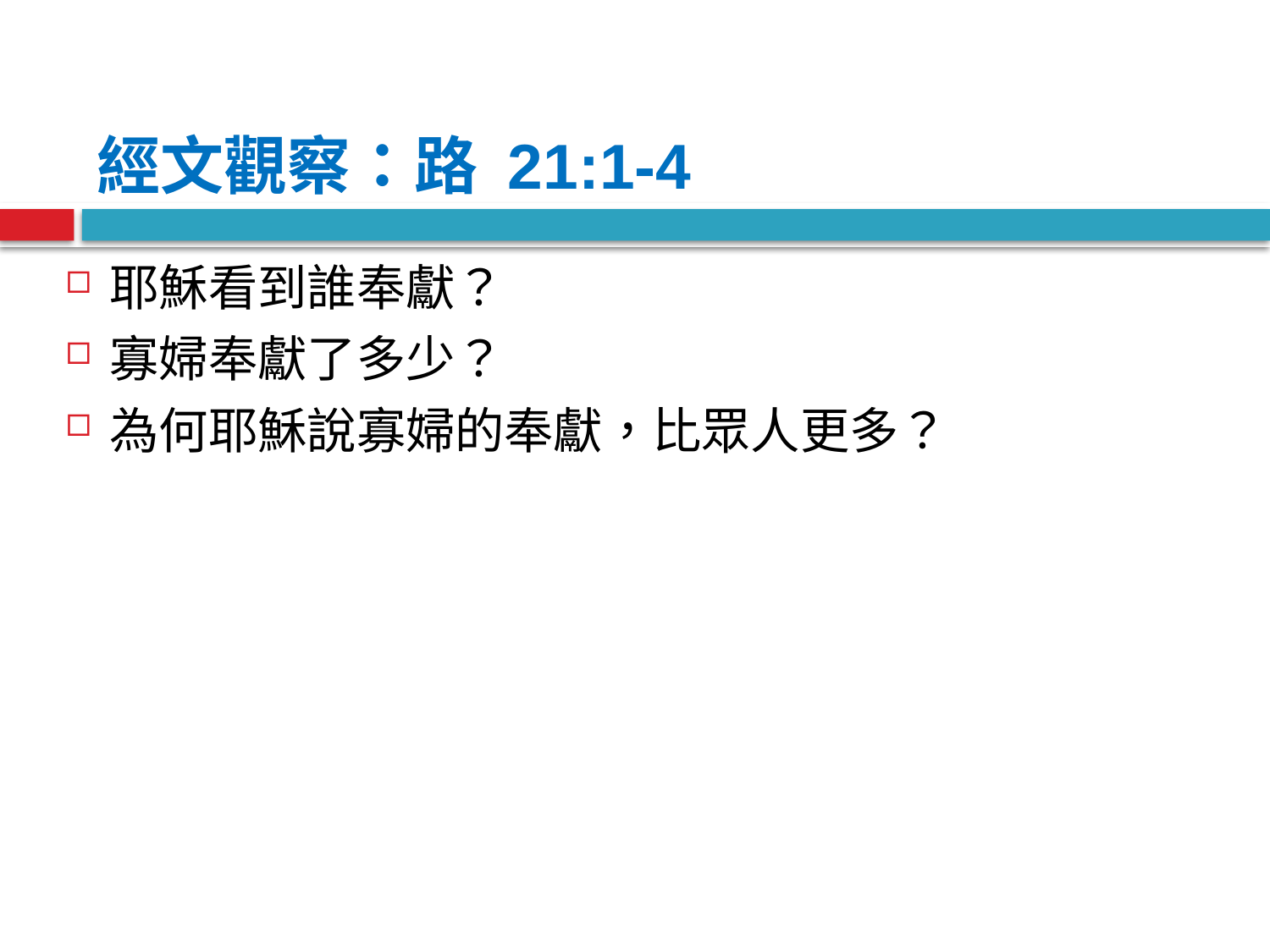

# 經文觀察：路 21:1-4
耶穌看到誰奉獻？
寡婦奉獻了多少？
為何耶穌說寡婦的奉獻，比眾人更多？